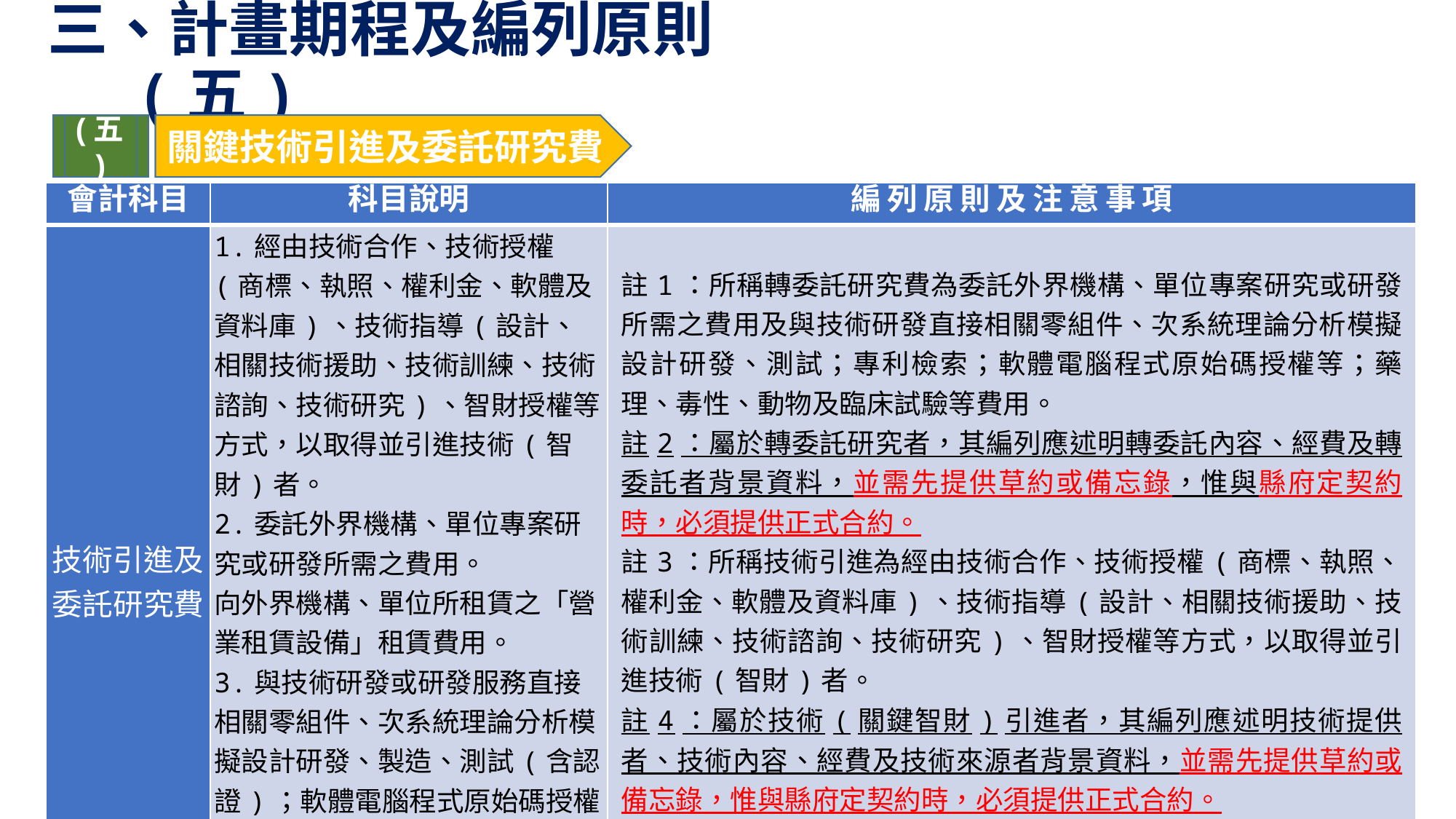

# 三、計畫期程及編列原則(五)
(五)
關鍵技術引進及委託研究費
| 會計科目 | 科目說明 | 編 列 原 則 及 注 意 事 項 |
| --- | --- | --- |
| 技術引進及委託研究費 | 1.經由技術合作、技術授權(商標、執照、權利金、軟體及資料庫)、技術指導(設計、相關技術援助、技術訓練、技術諮詢、技術研究)、智財授權等方式，以取得並引進技術(智財)者。 2.委託外界機構、單位專案研究或研發所需之費用。 向外界機構、單位所租賃之「營業租賃設備」租賃費用。 3.與技術研發或研發服務直接相關零組件、次系統理論分析模擬設計研發、製造、測試(含認證)；軟體電腦程式原始碼授權等；藥理、毒性、動物及臨床試驗等。 | 註1：所稱轉委託研究費為委託外界機構、單位專案研究或研發所需之費用及與技術研發直接相關零組件、次系統理論分析模擬設計研發、測試；專利檢索；軟體電腦程式原始碼授權等；藥理、毒性、動物及臨床試驗等費用。 註2：屬於轉委託研究者，其編列應述明轉委託內容、經費及轉委託者背景資料，並需先提供草約或備忘錄，惟與縣府定契約時，必須提供正式合約。 註3：所稱技術引進為經由技術合作、技術授權(商標、執照、權利金、軟體及資料庫)、技術指導(設計、相關技術援助、技術訓練、技術諮詢、技術研究)、智財授權等方式，以取得並引進技術(智財)者。 註4：屬於技術(關鍵智財)引進者，其編列應述明技術提供者、技術內容、經費及技術來源者背景資料，並需先提供草約或備忘錄，惟與縣府定契約時，必須提供正式合約。 註5：委託研究及技術引進合計費用上限得編列至計畫總金額50%，並且該項補助款上限不得超過計畫總補助款50%。 |